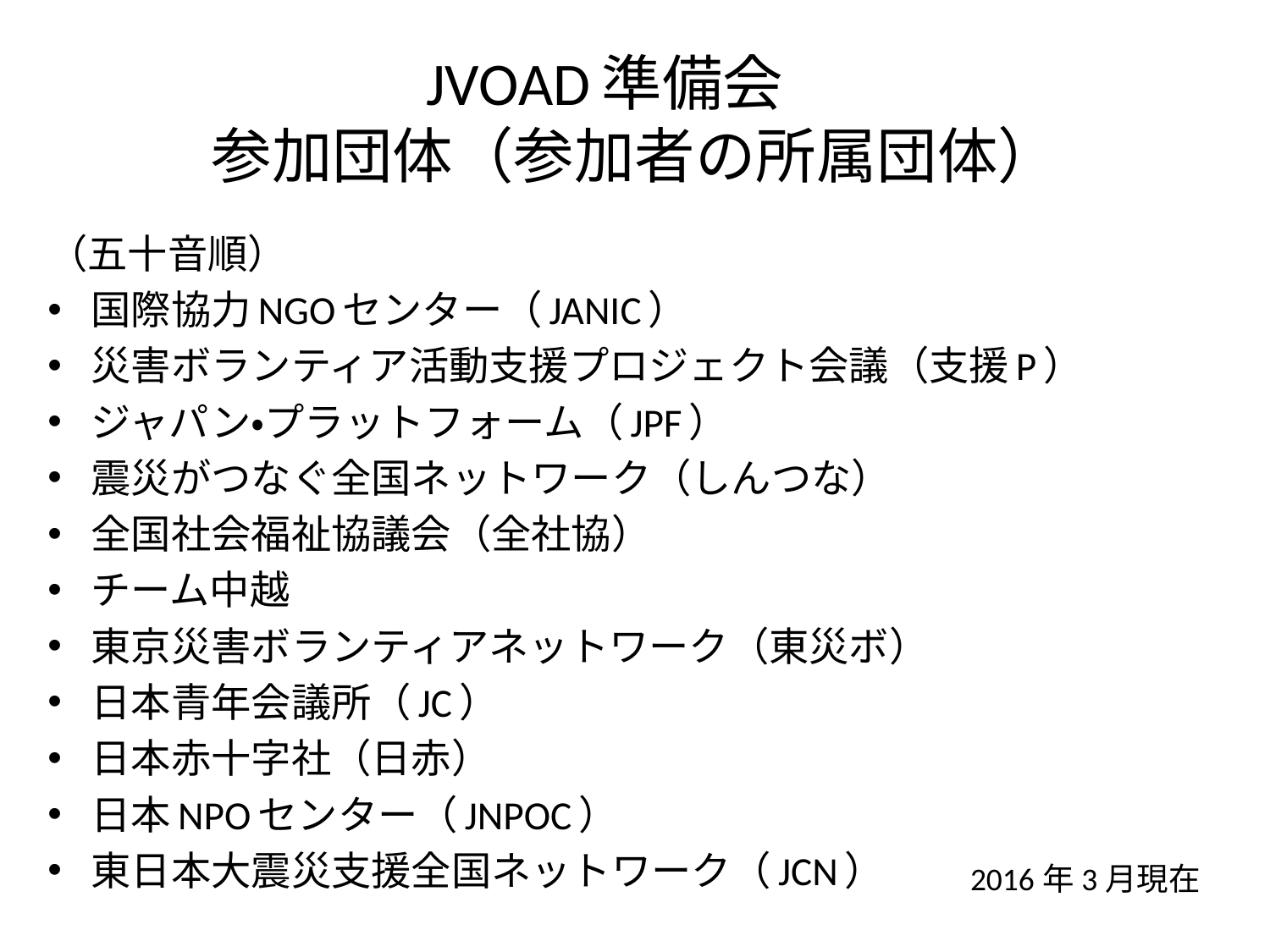

# JVOAD準備会　 参加団体（参加者の所属団体）
（五十音順）
国際協力NGOセンター（JANIC）
災害ボランティア活動支援プロジェクト会議（支援P）
ジャパン・プラットフォーム（JPF）
震災がつなぐ全国ネットワーク（しんつな）
全国社会福祉協議会（全社協）
チーム中越
東京災害ボランティアネットワーク（東災ボ）
日本青年会議所（JC）
日本赤十字社（日赤）
日本NPOセンター（JNPOC）
東日本大震災支援全国ネットワーク（JCN）

2016年3月現在